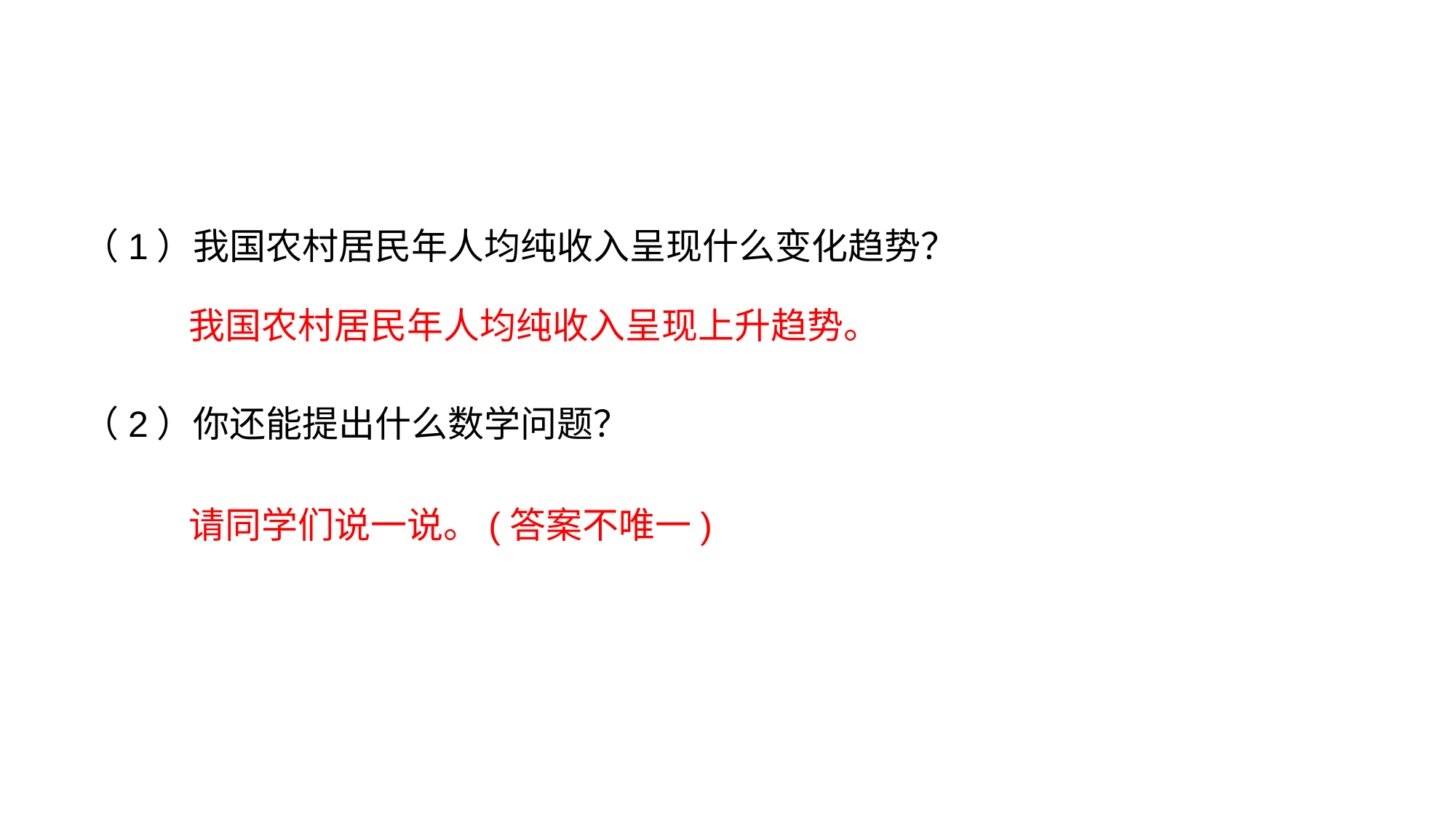

（1）我国农村居民年人均纯收入呈现什么变化趋势？
我国农村居民年人均纯收入呈现上升趋势。
  （2）你还能提出什么数学问题？
请同学们说一说。(答案不唯一)